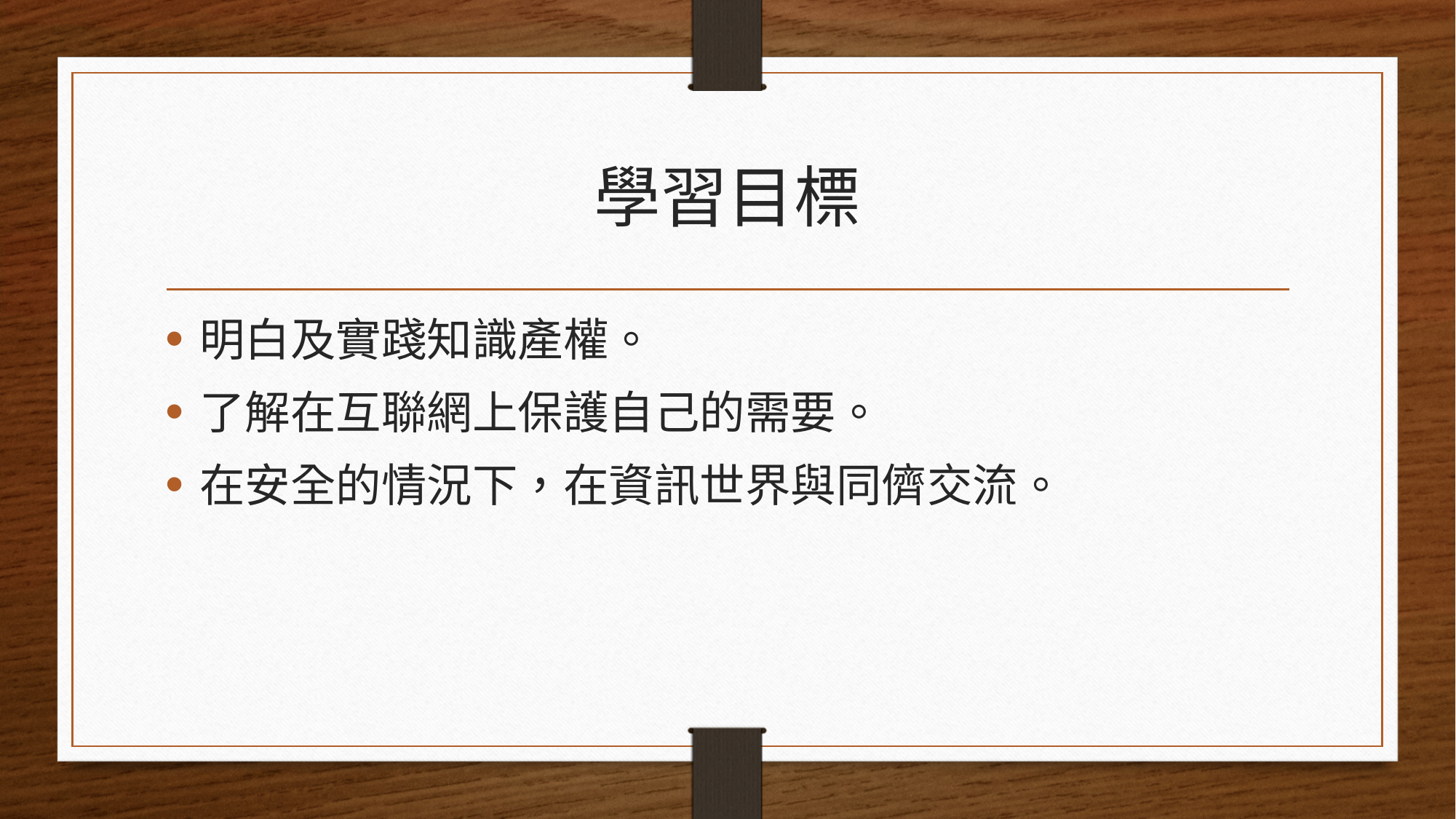

# 學習目標
明白及實踐知識產權。
了解在互聯網上保護自己的需要。
在安全的情況下，在資訊世界與同儕交流。